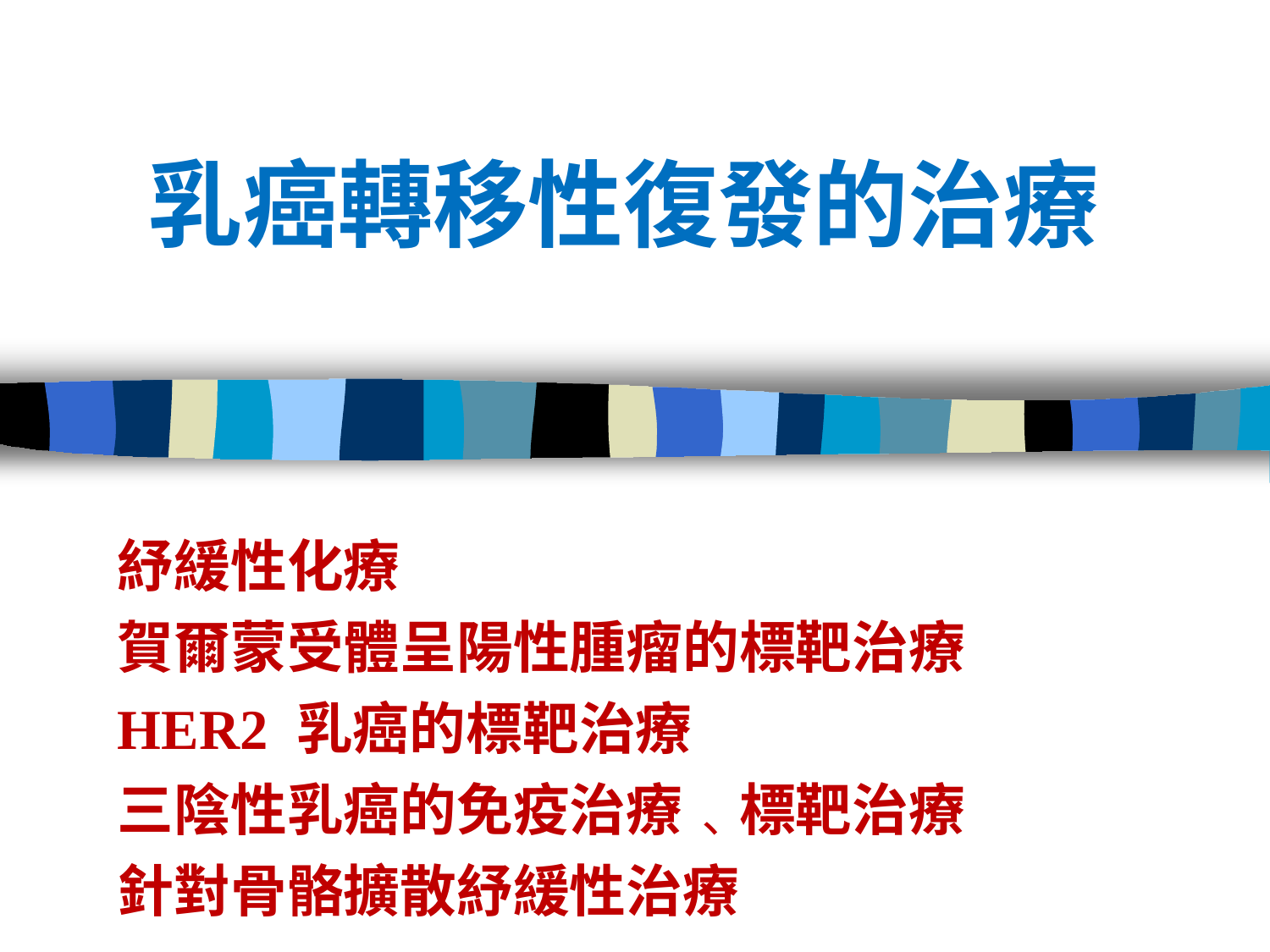

# 乳癌轉移性復發的治療

紓緩性化療
賀爾蒙受體呈陽性腫瘤的標靶治療
HER2 乳癌的標靶治療
三陰性乳癌的免疫治療﹑標靶治療 針對骨骼擴散紓緩性治療